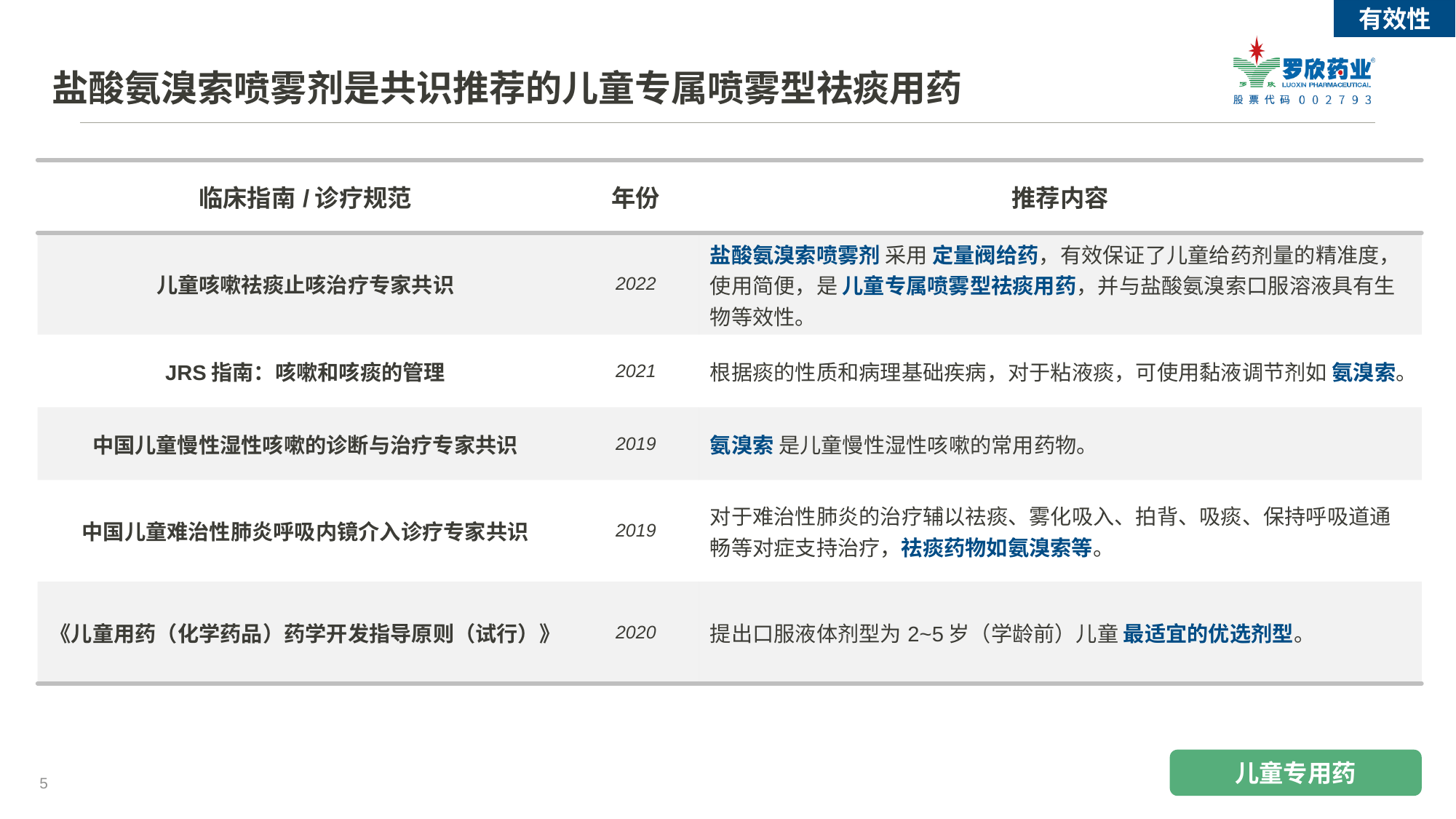

有效性
盐酸氨溴索喷雾剂是共识推荐的儿童专属喷雾型祛痰用药
| 临床指南/诊疗规范 | 年份 | 推荐内容 |
| --- | --- | --- |
| 儿童咳嗽祛痰止咳治疗专家共识 | 2022 | 盐酸氨溴索喷雾剂 采用 定量阀给药，有效保证了儿童给药剂量的精准度，使用简便，是 儿童专属喷雾型祛痰用药，并与盐酸氨溴索口服溶液具有生物等效性。 |
| JRS指南：咳嗽和咳痰的管理 | 2021 | 根据痰的性质和病理基础疾病，对于粘液痰，可使用黏液调节剂如 氨溴索。 |
| 中国儿童慢性湿性咳嗽的诊断与治疗专家共识 | 2019 | 氨溴索 是儿童慢性湿性咳嗽的常用药物。 |
| 中国儿童难治性肺炎呼吸内镜介入诊疗专家共识 | 2019 | 对于难治性肺炎的治疗辅以祛痰、雾化吸入、拍背、吸痰、保持呼吸道通畅等对症支持治疗，祛痰药物如氨溴索等。 |
| 《儿童用药（化学药品）药学开发指导原则（试行）》 | 2020 | 提出口服液体剂型为2~5岁（学龄前）儿童 最适宜的优选剂型。 |
儿童专用药
5